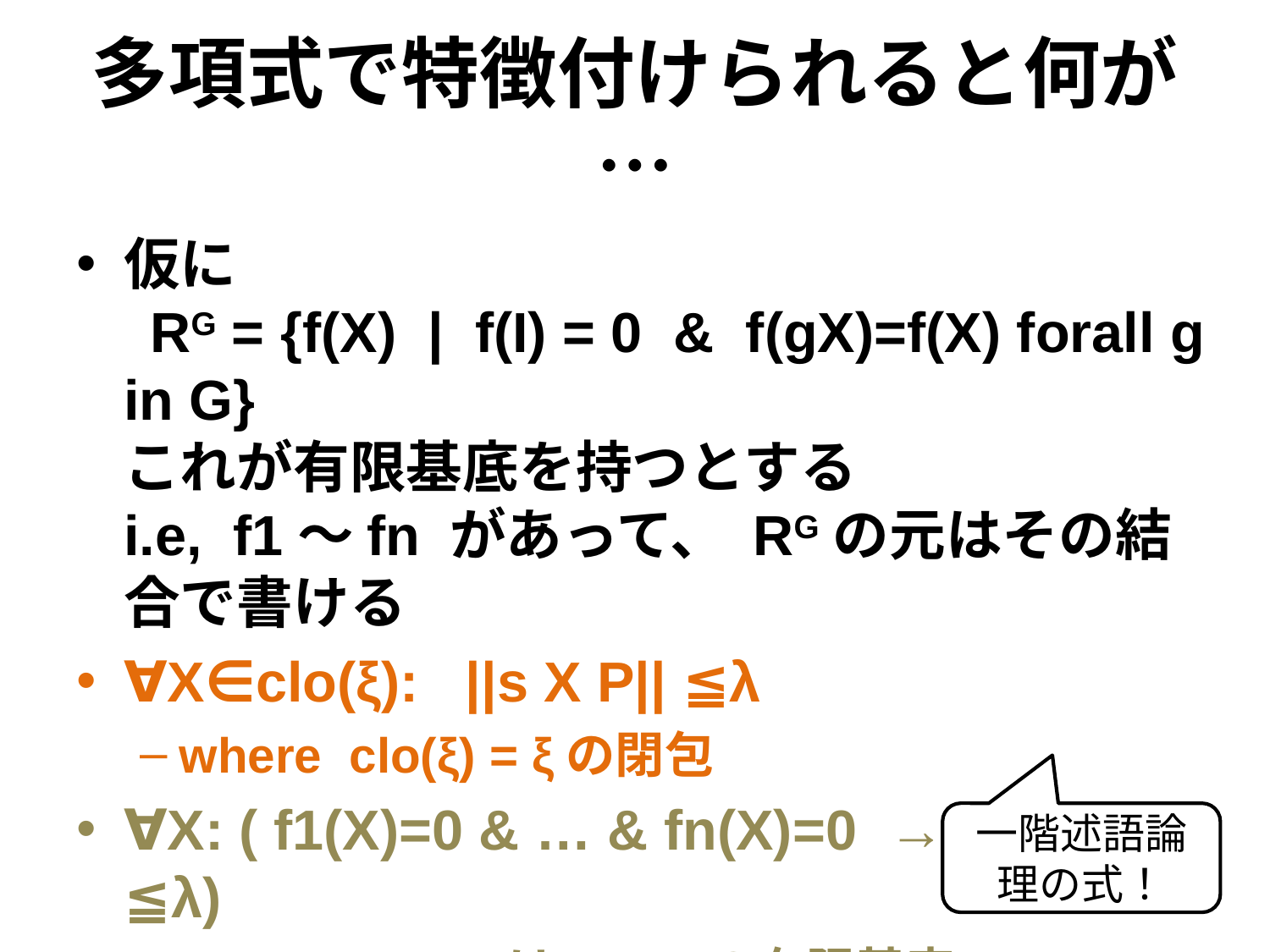

# 多項式で特徴付けられると何が…
仮に
 RG = {f(X)  |  f(I) = 0  &  f(gX)=f(X) forall g in G}
これが有限基底を持つとする
i.e,  f1～fn があって、 RGの元はその結合で書ける
∀X∈clo(ξ):   ||s X P|| ≦λ
where  clo(ξ) = ξの閉包
∀X: ( f1(X)=0 & … & fn(X)=0  →  ||s X P|| ≦λ)
where f1 .. fn は Rclo(ξ) の有限基底
一階述語論理の式！